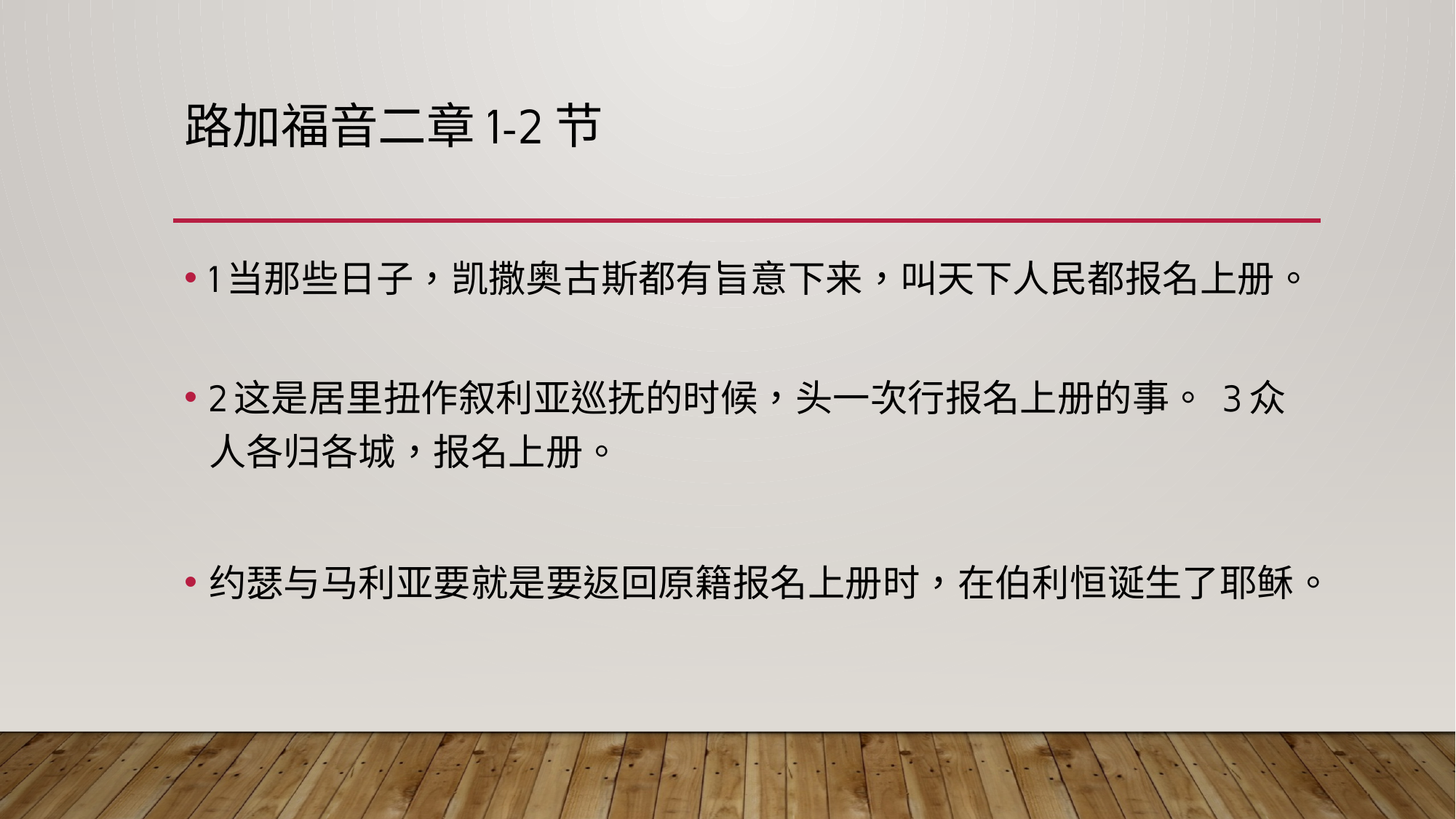

# 路加福音二章1-2节
1当那些日子，凯撒奥古斯都有旨意下来，叫天下人民都报名上册。
2这是居里扭作叙利亚巡抚的时候，头一次行报名上册的事。 3众人各归各城，报名上册。

约瑟与马利亚要就是要返回原籍报名上册时，在伯利恒诞生了耶稣。